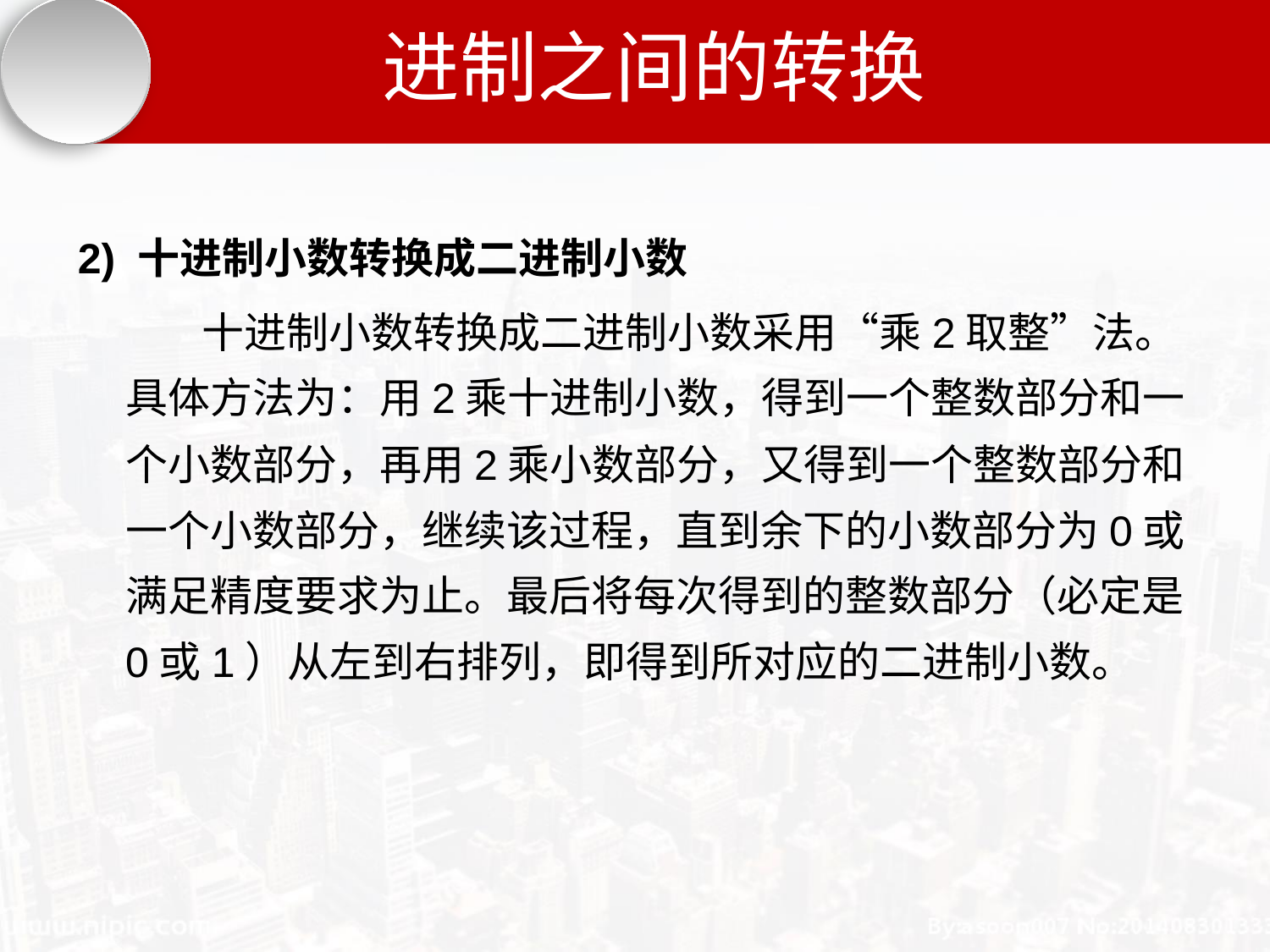

# 进制之间的转换
2) 十进制小数转换成二进制小数
            十进制小数转换成二进制小数采用“乘2取整”法。具体方法为：用2乘十进制小数，得到一个整数部分和一个小数部分，再用2乘小数部分，又得到一个整数部分和一个小数部分，继续该过程，直到余下的小数部分为0或满足精度要求为止。最后将每次得到的整数部分（必定是0或1）从左到右排列，即得到所对应的二进制小数。
36